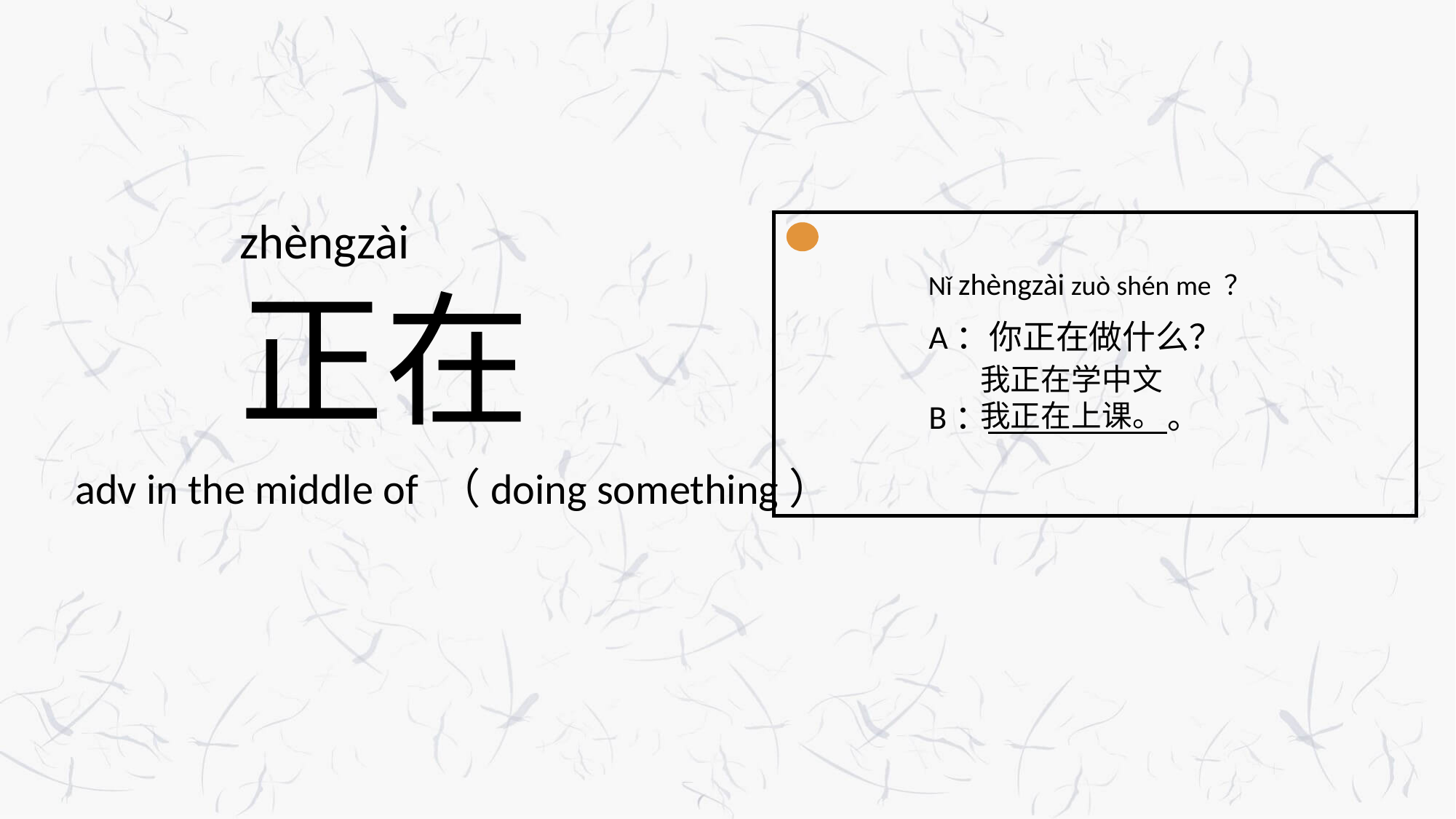

zhèngzài

Nǐ zhèngzài zuò shén me ？
         正在
            adv in the middle of （doing something）
A：你正在做什么？

B：                        。
我正在学中文
我正在上课。